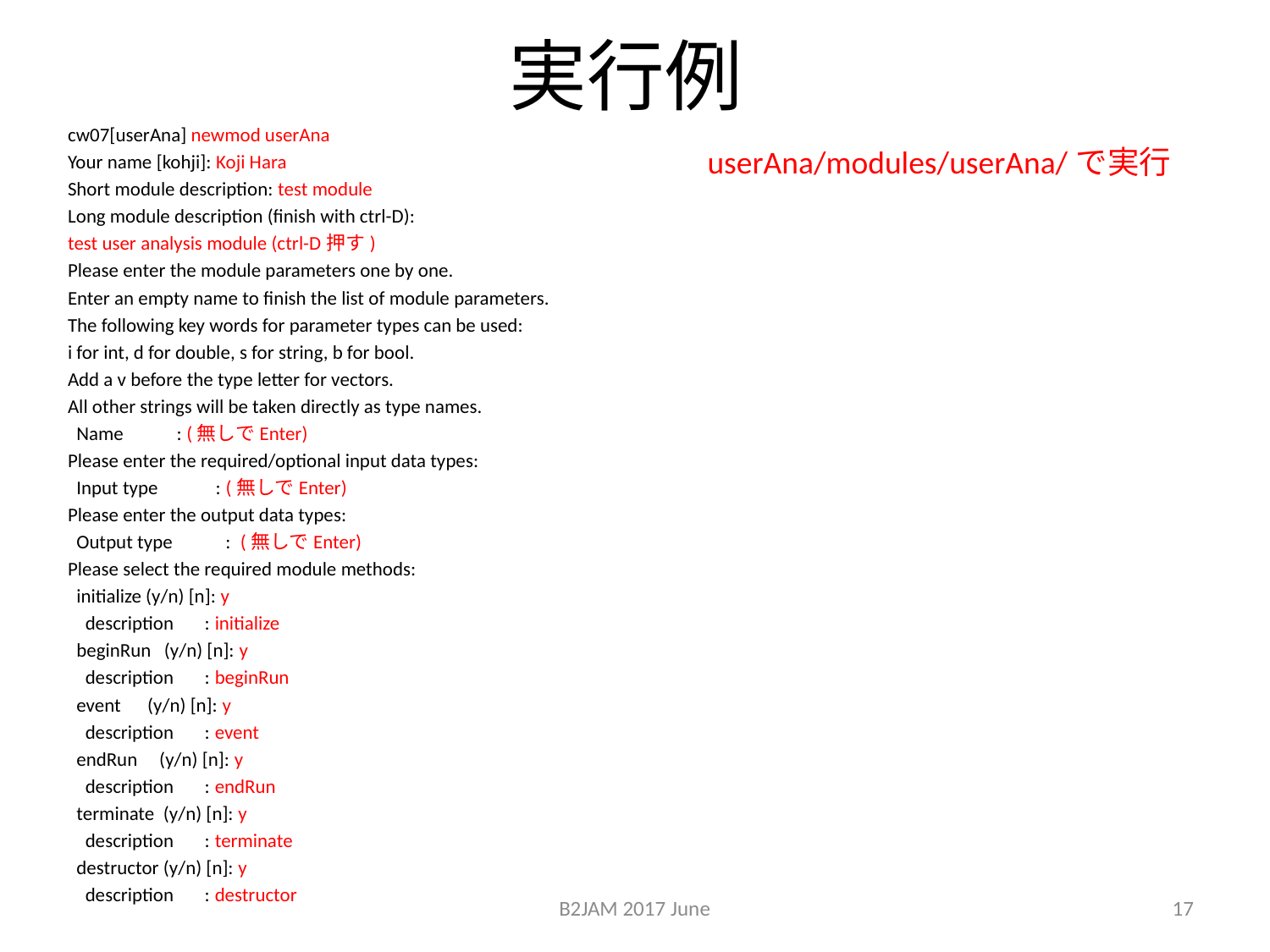

# 実行例
cw07[userAna] newmod userAna
Your name [kohji]: Koji Hara
Short module description: test module
Long module description (finish with ctrl-D):
test user analysis module (ctrl-D押す)
Please enter the module parameters one by one.
Enter an empty name to finish the list of module parameters.
The following key words for parameter types can be used:
i for int, d for double, s for string, b for bool.
Add a v before the type letter for vectors.
All other strings will be taken directly as type names.
  Name            : (無しでEnter)
Please enter the required/optional input data types:
  Input type             : (無しでEnter)
Please enter the output data types:
  Output type            :  (無しでEnter)
Please select the required module methods:
  initialize (y/n) [n]: y
    description       : initialize
  beginRun   (y/n) [n]: y
    description       : beginRun
  event      (y/n) [n]: y
    description       : event
  endRun     (y/n) [n]: y
    description       : endRun
  terminate  (y/n) [n]: y
    description       : terminate
  destructor (y/n) [n]: y
    description       : destructor

userAna/modules/userAna/で実行
B2JAM 2017 June
17